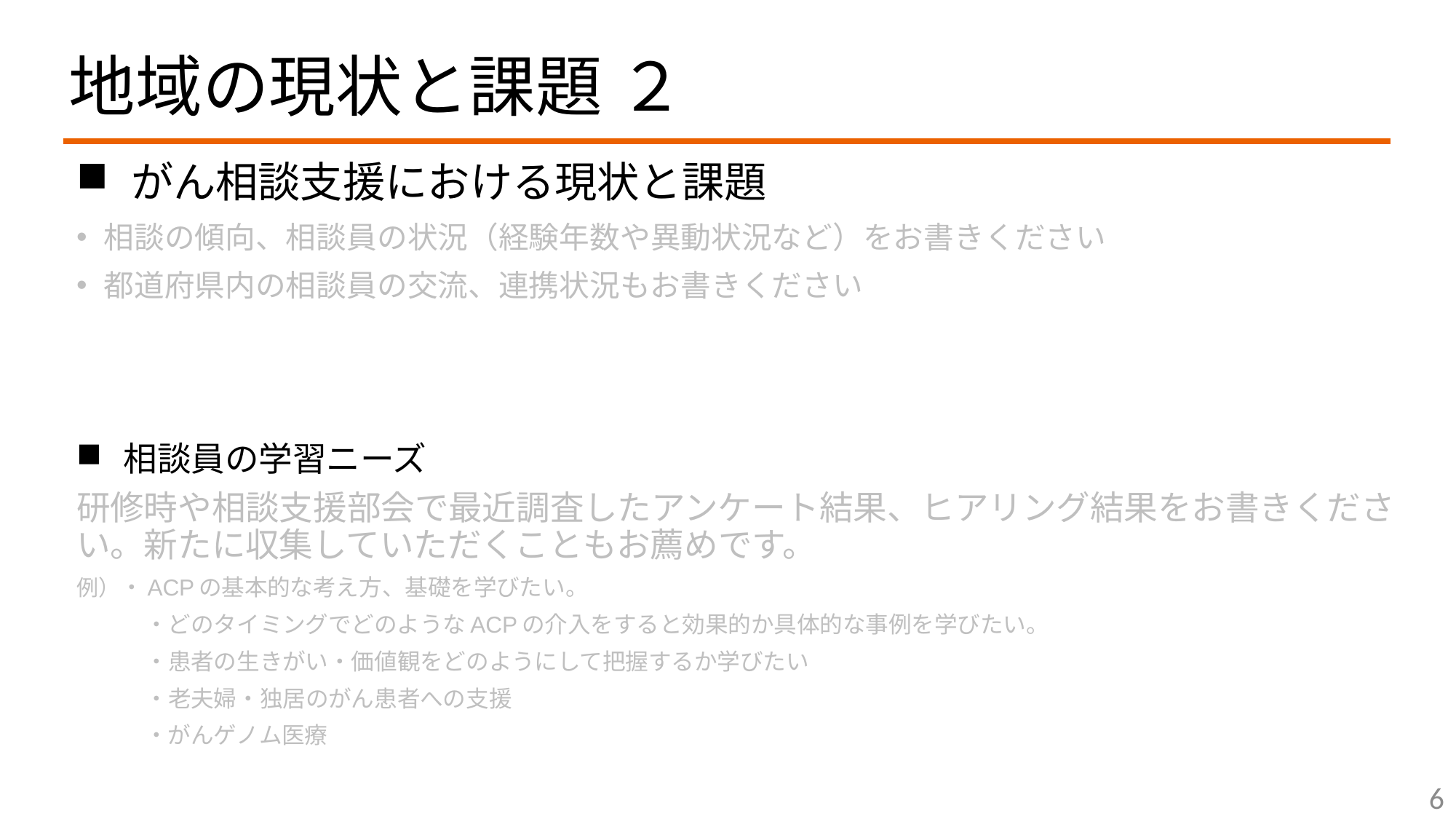

# 地域の現状と課題 ２
がん相談支援における現状と課題
相談の傾向、相談員の状況（経験年数や異動状況など）をお書きください
都道府県内の相談員の交流、連携状況もお書きください
相談員の学習ニーズ
研修時や相談支援部会で最近調査したアンケート結果、ヒアリング結果をお書きください。新たに収集していただくこともお薦めです。
例）・ACPの基本的な考え方、基礎を学びたい。
　　　・どのタイミングでどのようなACPの介入をすると効果的か具体的な事例を学びたい。
　　　・患者の生きがい・価値観をどのようにして把握するか学びたい
　　　・老夫婦・独居のがん患者への支援
　　　・がんゲノム医療

6